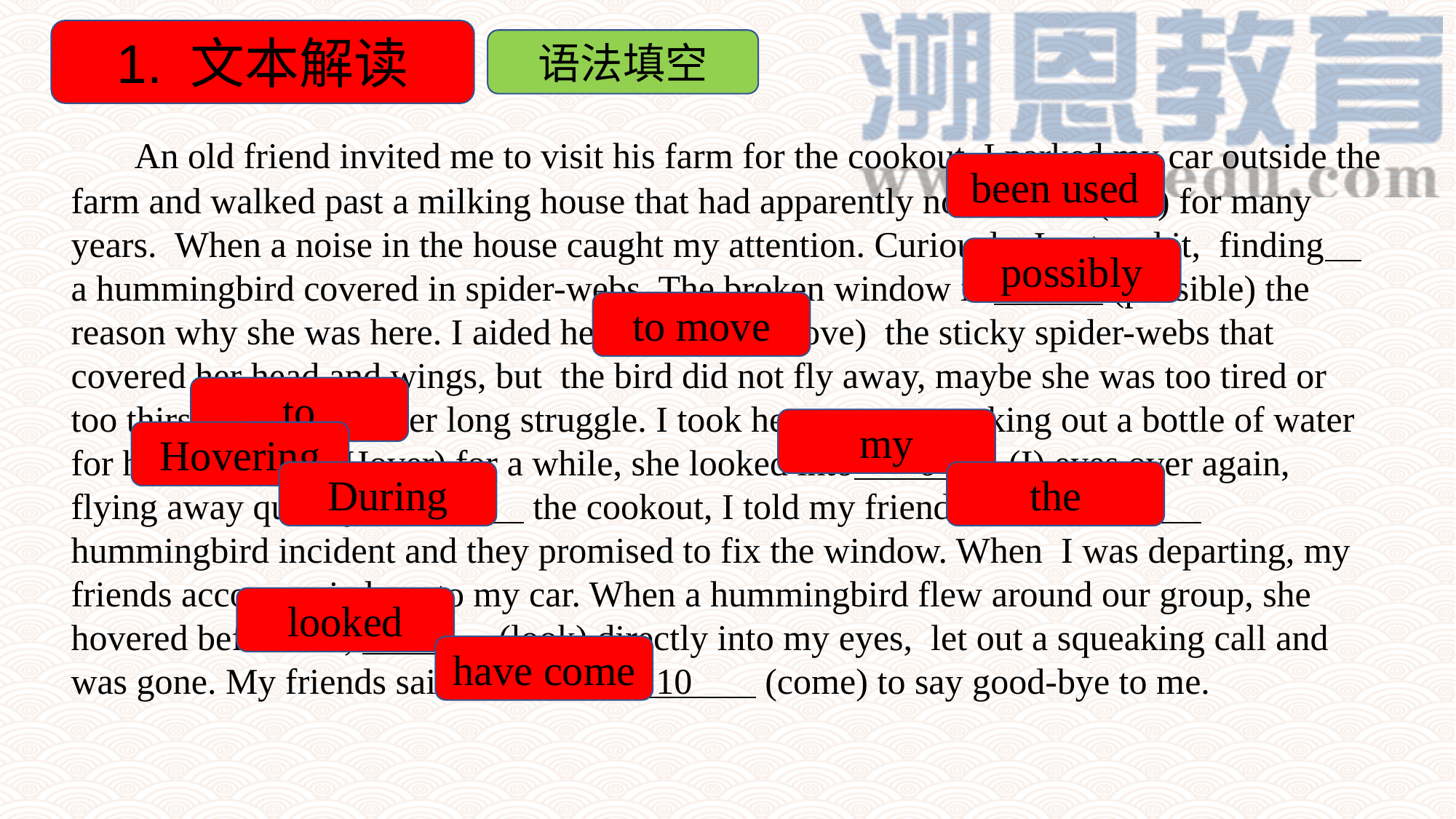

1. 文本解读
语法填空
      An old friend invited me to visit his farm for the cookout. I parked my car outside the farm and walked past a milking house that had apparently not      1      (use) for many years.  When a noise in the house caught my attention. Curiously, I entered it,  finding
a hummingbird covered in spider-webs. The broken window is      2      (possible) the reason why she was here. I aided her     3__      (move)  the sticky spider-webs that covered her head and wings, but  the bird did not fly away, maybe she was too tired or too thirsty due     4     her long struggle. I took her to my car, taking out a bottle of water for her.        5___ (Hover) for a while, she looked into       6        (I) eyes over again, flying away quickly.         7       the cookout, I told my friends about        8        hummingbird incident and they promised to fix the window. When  I was departing, my friends accompanied me to my car. When a hummingbird flew around our group, she hovered before me,        9      (look) directly into my eyes,  let out a squeaking call and was gone. My friends said she must       10        (come) to say good-bye to me.
been used
possibly
to move
to
my
Hovering
During
the
looked
have come